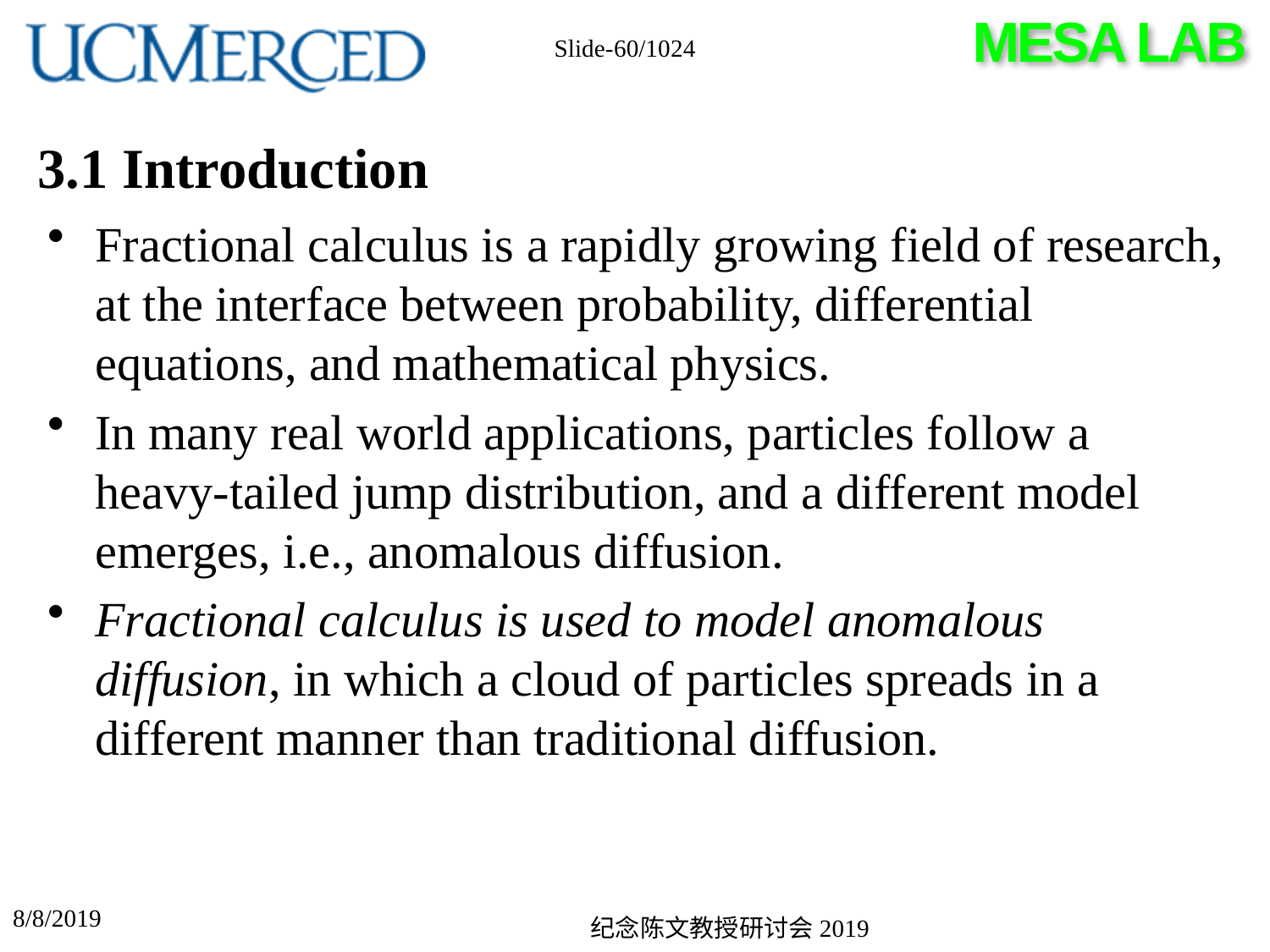

Slide-60/1024
# 3.1 Introduction
Fractional calculus is a rapidly growing field of research, at the interface between probability, differential equations, and mathematical physics.
In many real world applications, particles follow a heavy-tailed jump distribution, and a different model emerges, i.e., anomalous diffusion.
Fractional calculus is used to model anomalous diffusion, in which a cloud of particles spreads in a different manner than traditional diffusion.
8/8/2019
纪念陈文教授研讨会2019